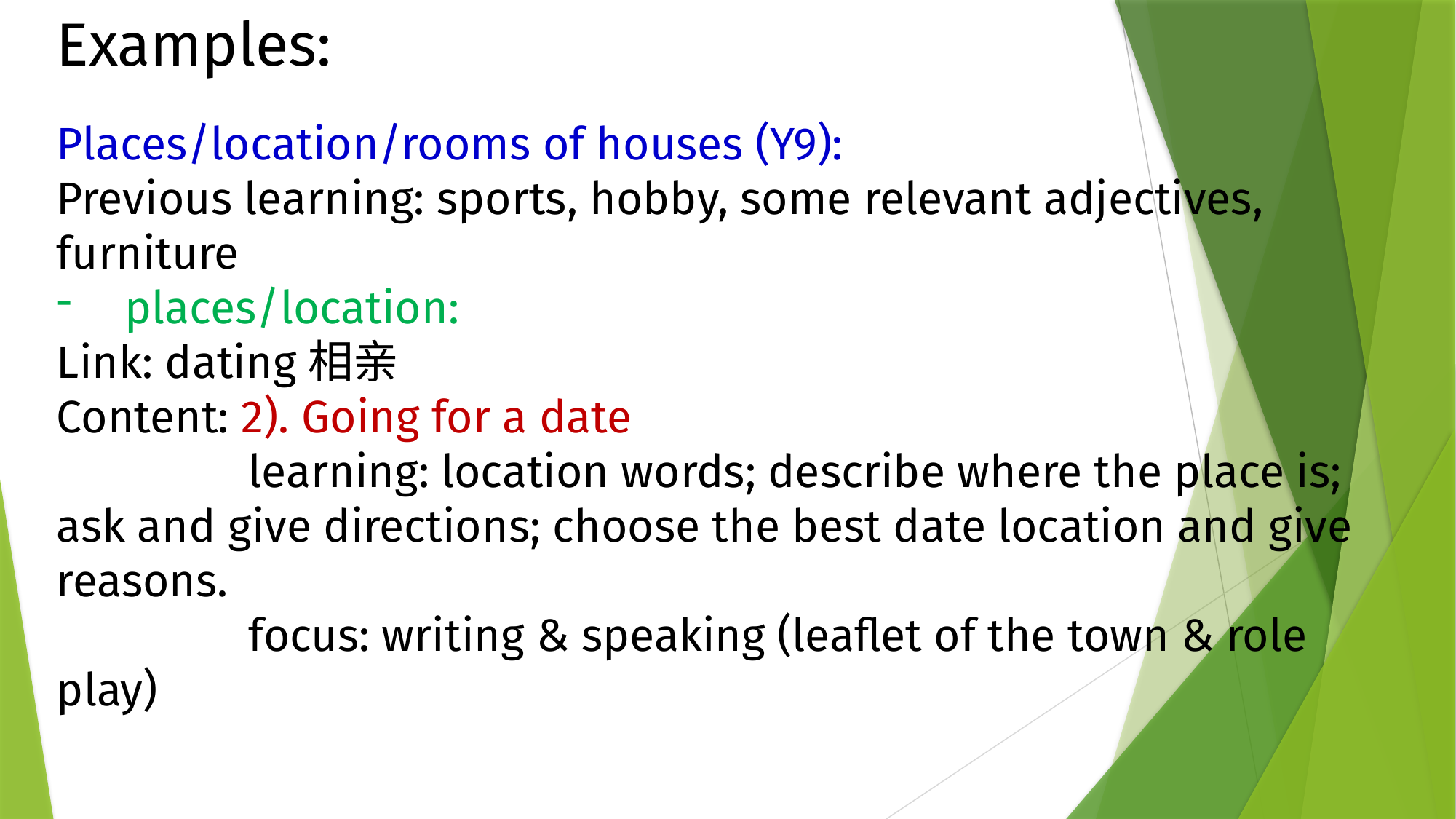

Examples:

Places/location/rooms of houses (Y9):
Previous learning: sports, hobby, some relevant adjectives, furniture
places/location:
Link: dating相亲
Content: 2). Going for a date
                learning: location words; describe where the place is; ask and give directions; choose the best date location and give reasons.
                focus: writing & speaking (leaflet of the town & role play)